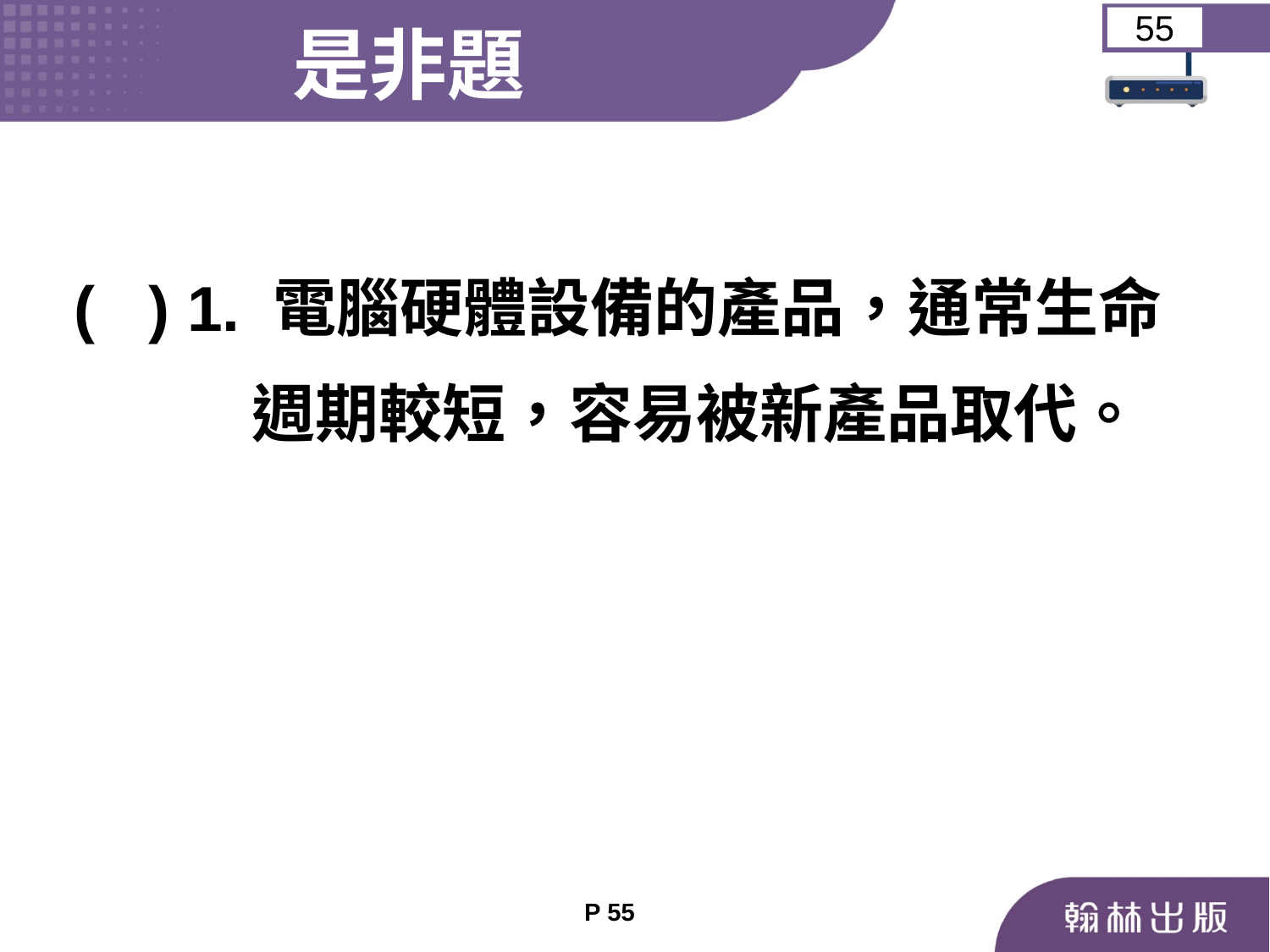

是非題

55
	(   ) 1. 電腦硬體設備的產品，通常生命
             週期較短，容易被新產品取代。
P 55